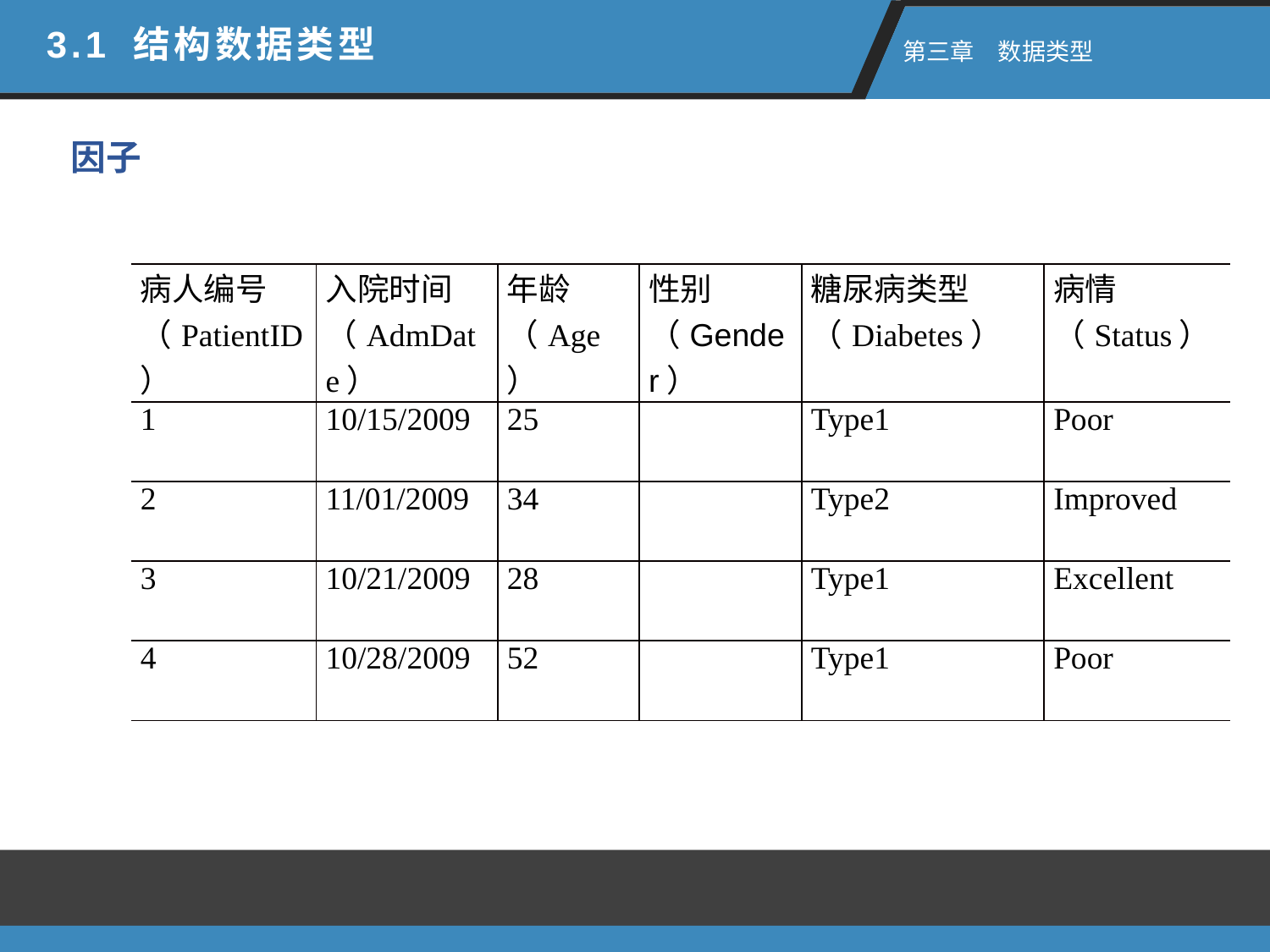

3.1 结构数据类型
  第三章　数据类型
因子
| 病人编号（PatientID） | 入院时间（AdmDate） | 年龄（Age） | 性别（Gender） | 糖尿病类型（Diabetes） | 病情（Status） |
| --- | --- | --- | --- | --- | --- |
| 1 | 10/15/2009 | 25 |  | Type1 | Poor |
| 2 | 11/01/2009 | 34 |  | Type2 | Improved |
| 3 | 10/21/2009 | 28 |  | Type1 | Excellent |
| 4 | 10/28/2009 | 52 |  | Type1 | Poor |